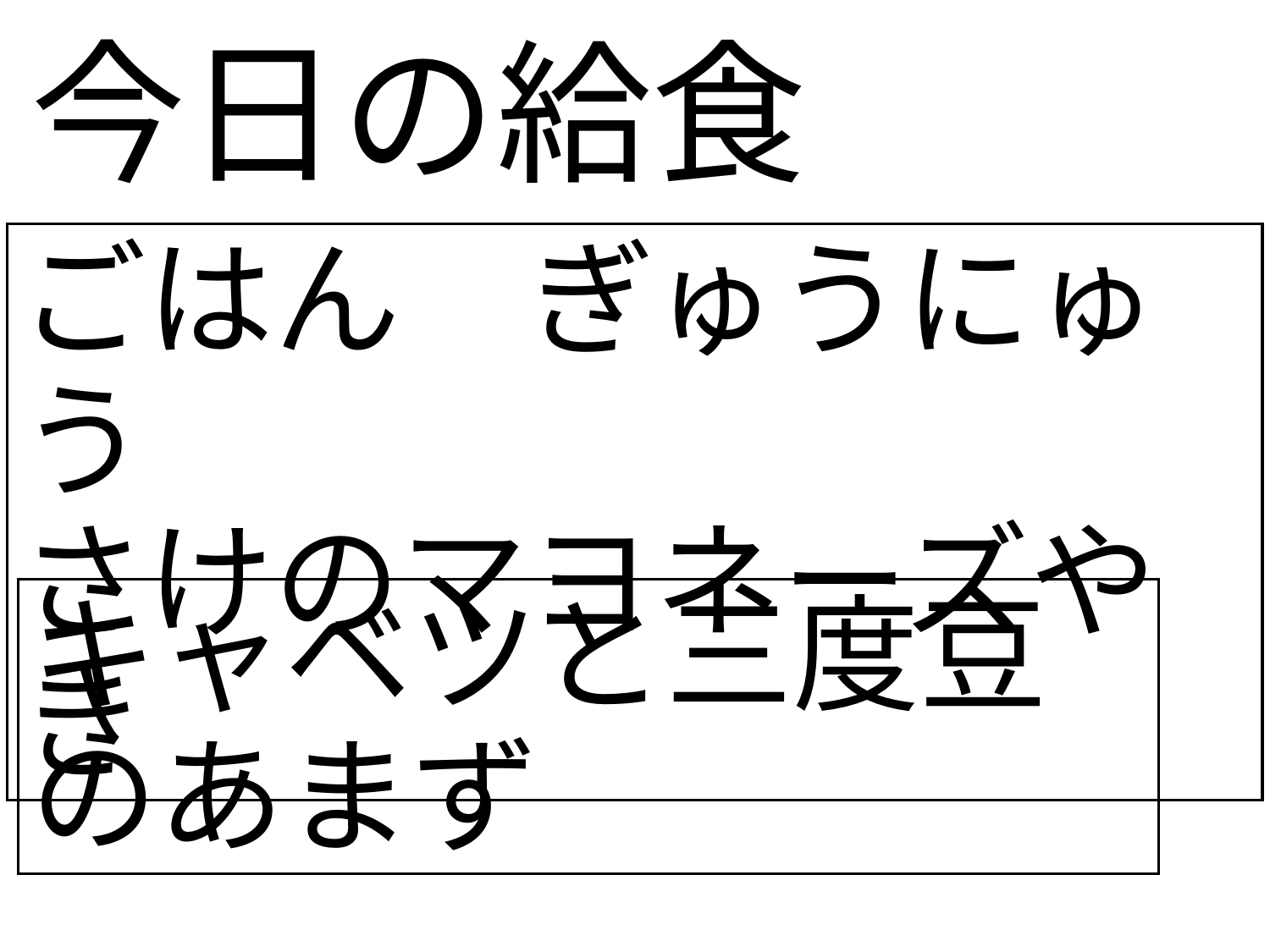

今日の給食
ごはん　ぎゅうにゅう
さけのマヨネーズやき
キャベツと三度豆のあまず